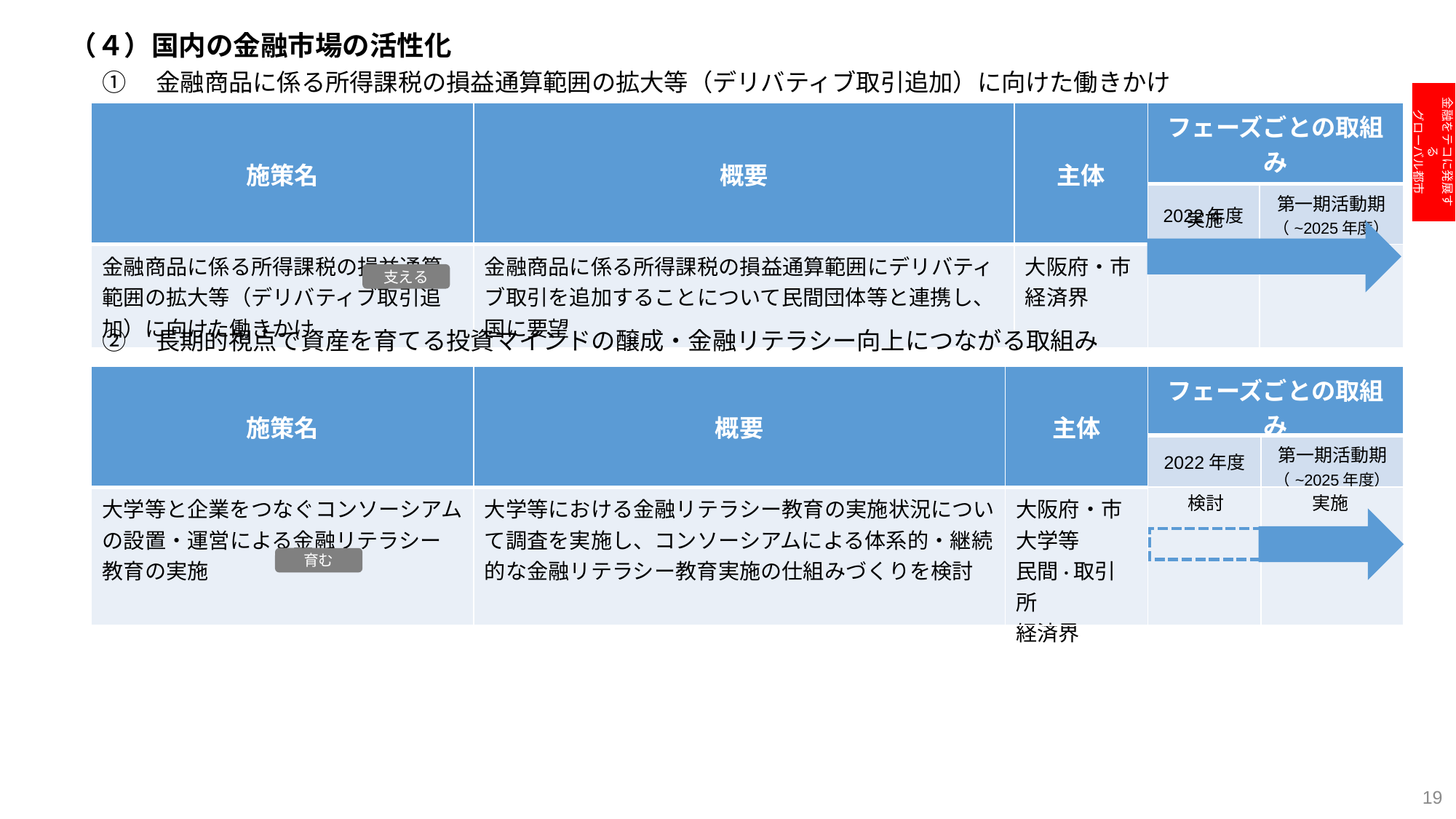

（４）国内の金融市場の活性化
①　金融商品に係る所得課税の損益通算範囲の拡大等（デリバティブ取引追加）に向けた働きかけ
金融をテコに発展する
グローバル都市
| 施策名 | 概要 | 主体 | フェーズごとの取組み |  |
| --- | --- | --- | --- | --- |
|  |  |  | 2022年度 | 第一期活動期 （~2025年度） |
| 金融商品に係る所得課税の損益通算範囲の拡大等（デリバティブ取引追加）に向けた働きかけ | 金融商品に係る所得課税の損益通算範囲にデリバティブ取引を追加することについて民間団体等と連携し、国に要望 | 大阪府・市 経済界 |  |  |
実施

支える
②　長期的視点で資産を育てる投資マインドの醸成・金融リテラシー向上につながる取組み
| 施策名 | 概要 | 主体 | フェーズごとの取組み |  |
| --- | --- | --- | --- | --- |
|  |  |  | 2022年度 | 第一期活動期 （~2025年度） |
| 大学等と企業をつなぐコンソーシアムの設置・運営による金融リテラシー教育の実施 | 大学等における金融リテラシー教育の実施状況について調査を実施し、コンソーシアムによる体系的・継続的な金融リテラシー教育実施の仕組みづくりを検討 | 大阪府・市 大学等 民間・取引所 経済界 |  |  |
検討
実施

育む
19